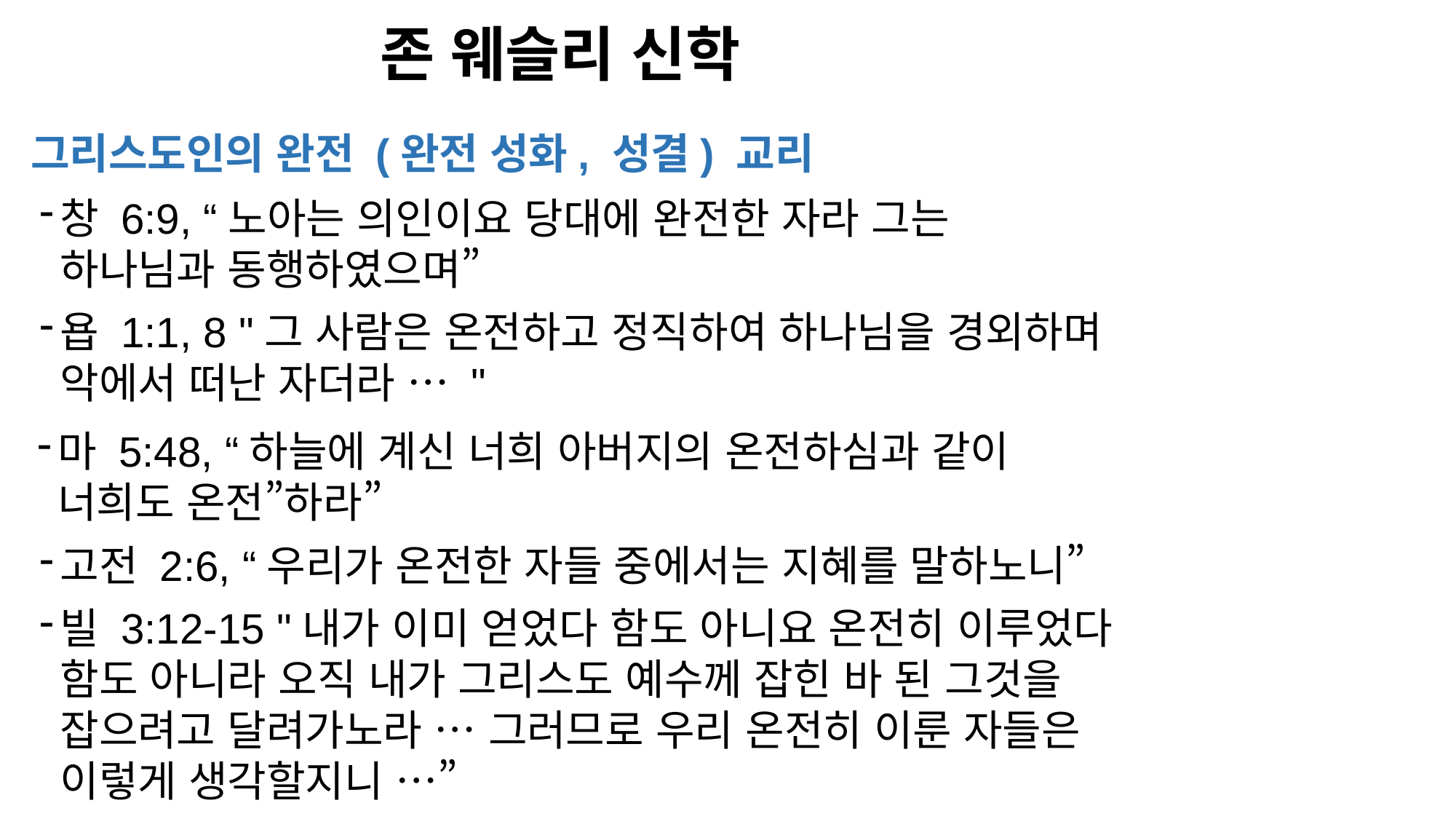

# 존 웨슬리 신학
그리스도인의 완전 (완전 성화, 성결) 교리
창 6:9, “노아는 의인이요 당대에 완전한 자라 그는 하나님과 동행하였으며”
욥 1:1, 8 "그 사람은 온전하고 정직하여 하나님을 경외하며 악에서 떠난 자더라 … "
마 5:48, “하늘에 계신 너희 아버지의 온전하심과 같이 너희도 온전”하라”
고전 2:6, “우리가 온전한 자들 중에서는 지혜를 말하노니”
빌 3:12-15 "내가 이미 얻었다 함도 아니요 온전히 이루었다 함도 아니라 오직 내가 그리스도 예수께 잡힌 바 된 그것을 잡으려고 달려가노라 … 그러므로 우리 온전히 이룬 자들은 이렇게 생각할지니 …”